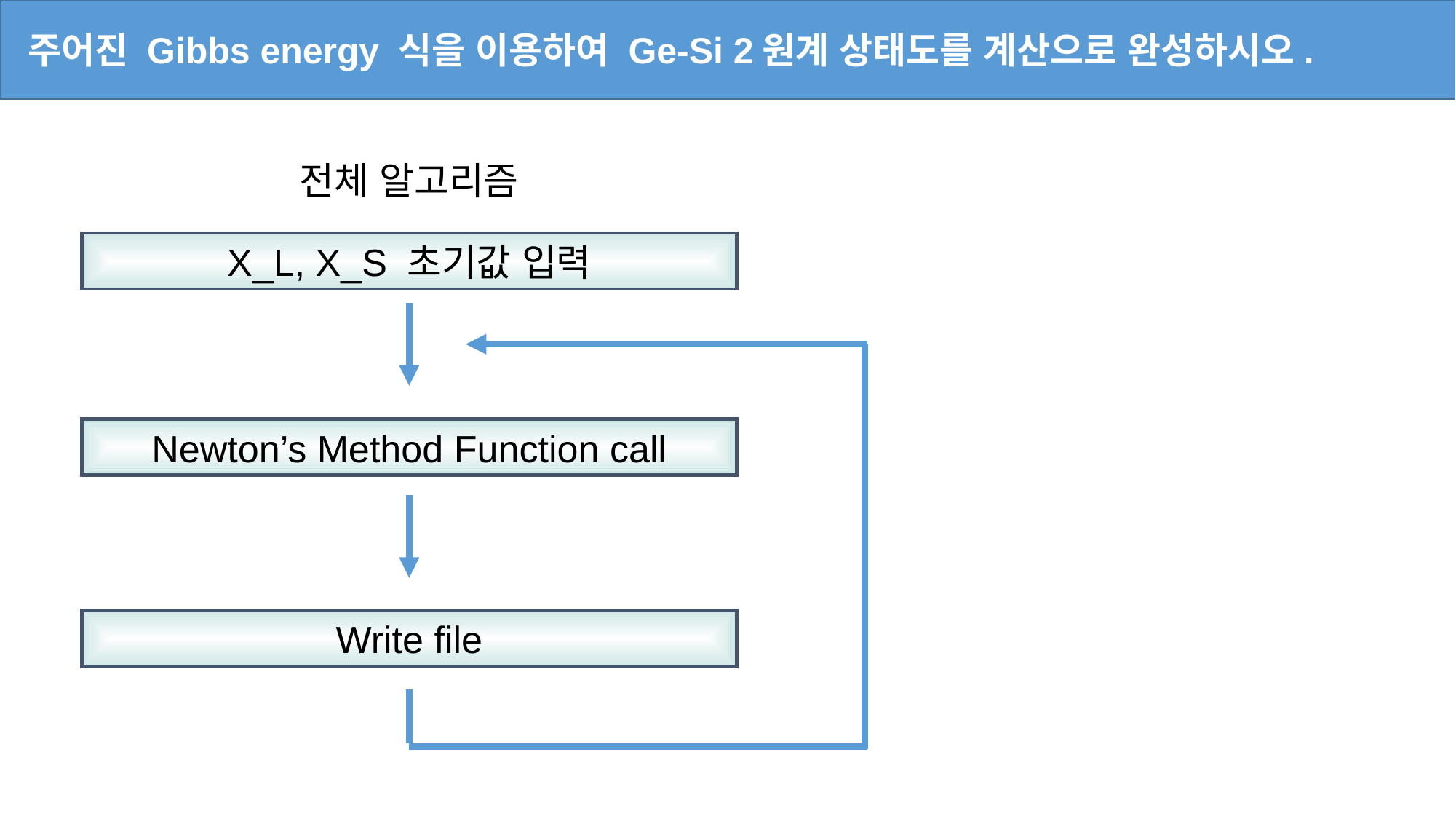

주어진 Gibbs energy 식을 이용하여 Ge-Si 2원계 상태도를 계산으로 완성하시오.
전체 알고리즘
X_L, X_S 초기값 입력
Newton’s Method Function call
Write file